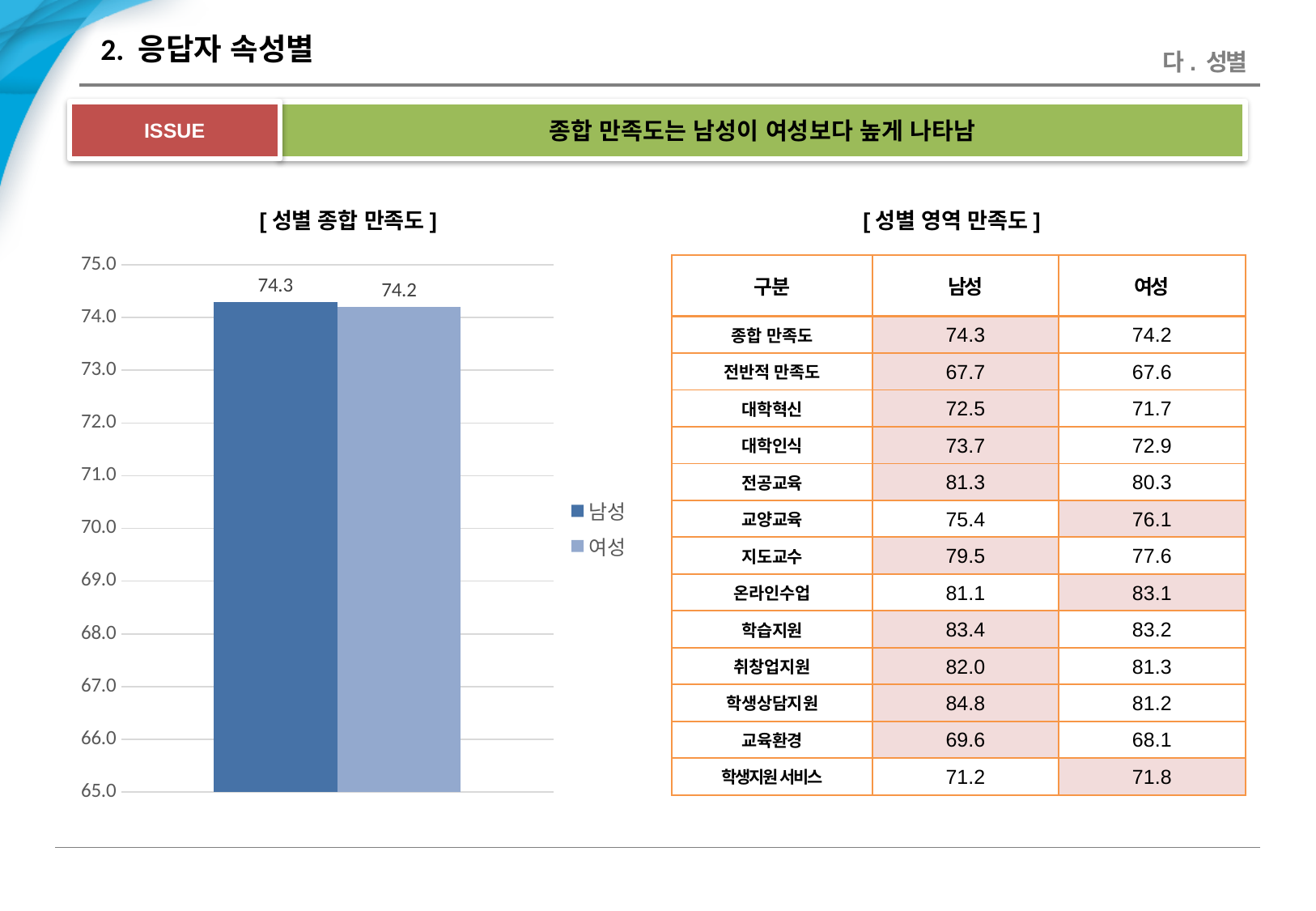

# 2. 응답자 속성별
다. 성별
ISSUE
종합 만족도는 남성이 여성보다 높게 나타남
[성별 영역 만족도]
[성별 종합 만족도]

### Chart

| Category | 남성 | 여성 |
|---|---|---|
| 2022 | 74.3 | 74.2 |
| 구분 | 남성 | 여성 |
| --- | --- | --- |
| 종합 만족도 | 74.3 | 74.2 |
| 전반적 만족도 | 67.7 | 67.6 |
| 대학혁신 | 72.5 | 71.7 |
| 대학인식 | 73.7 | 72.9 |
| 전공교육 | 81.3 | 80.3 |
| 교양교육 | 75.4 | 76.1 |
| 지도교수 | 79.5 | 77.6 |
| 온라인수업 | 81.1 | 83.1 |
| 학습지원 | 83.4 | 83.2 |
| 취창업지원 | 82.0 | 81.3 |
| 학생상담지원 | 84.8 | 81.2 |
| 교육환경 | 69.6 | 68.1 |
| 학생지원 서비스 | 71.2 | 71.8 |